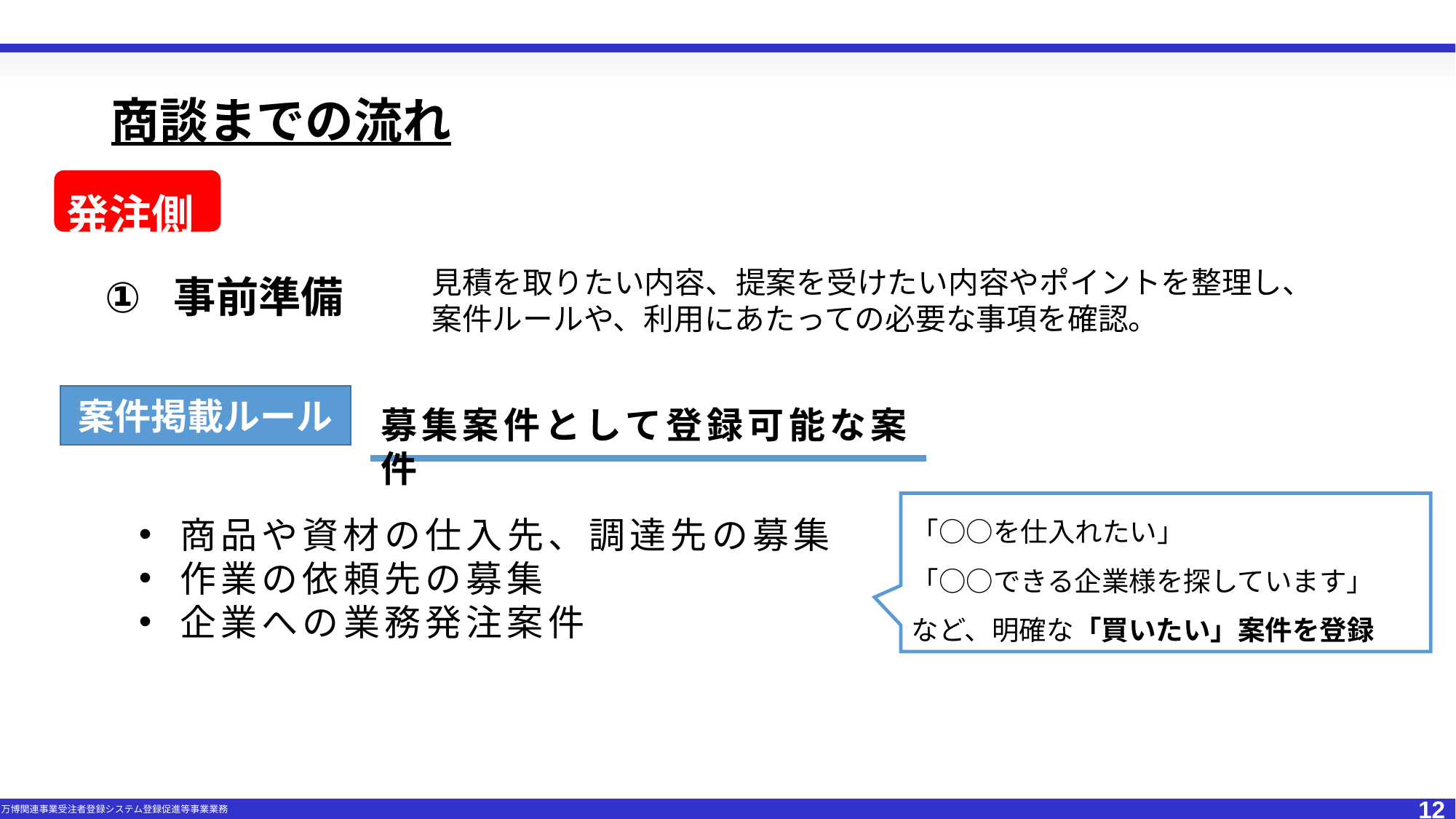

# 商談までの流れ
発注側

見積を取りたい内容、提案を受けたい内容やポイントを整理し、
案件ルールや、利用にあたっての必要な事項を確認。
事前準備
案件掲載ルール
募集案件として登録可能な案件
「○○を仕入れたい」
「○○できる企業様を探しています」
など、明確な「買いたい」案件を登録
商品や資材の仕入先、調達先の募集
作業の依頼先の募集
企業への業務発注案件
12